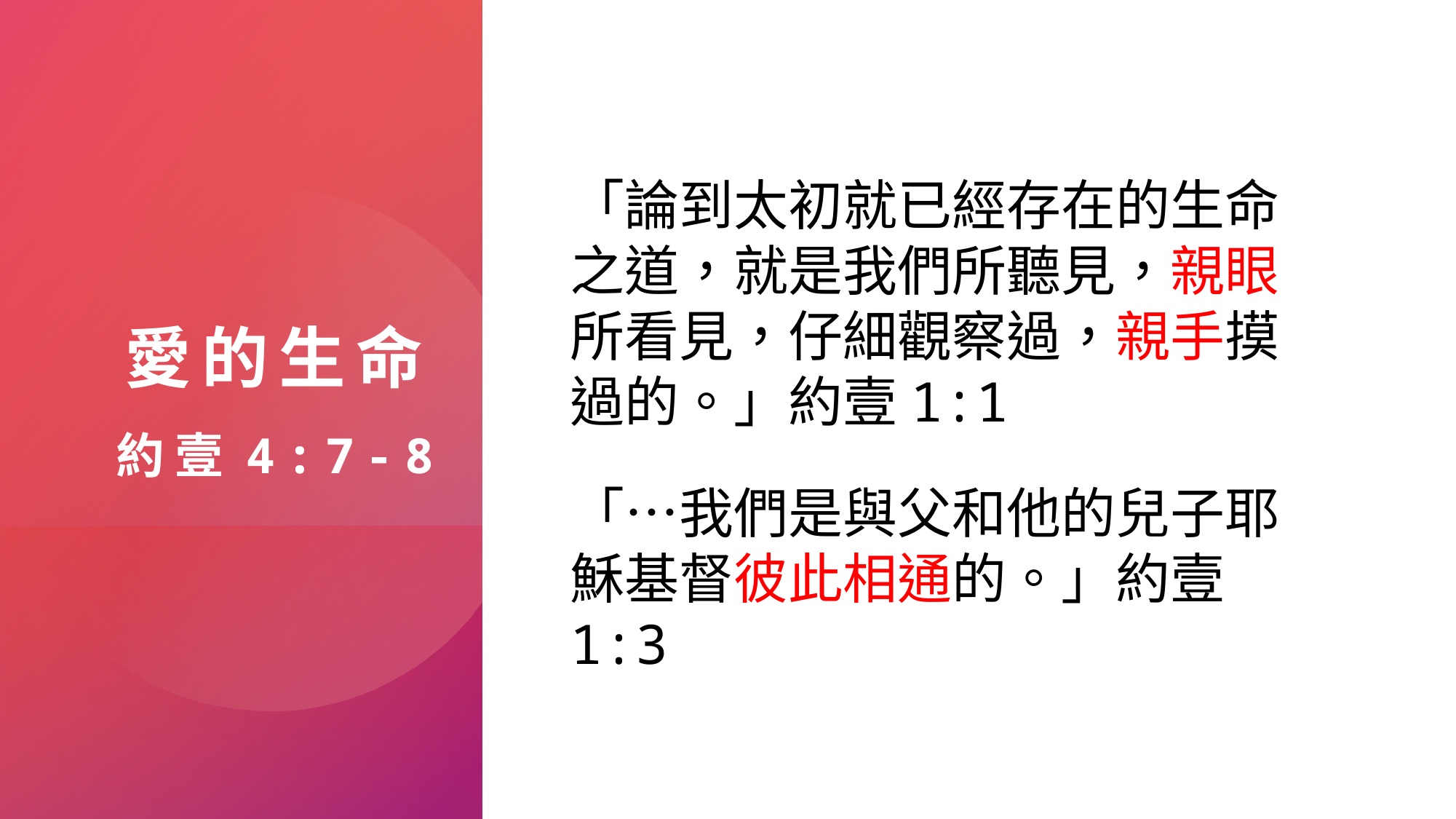

# 愛的生命 約壹4:7-8

「論到太初就已經存在的生命之道，就是我們所聽見，親眼所看見，仔細觀察過，親手摸過的。」約壹1:1
「…我們是與父和他的兒子耶穌基督彼此相通的。」約壹1:3